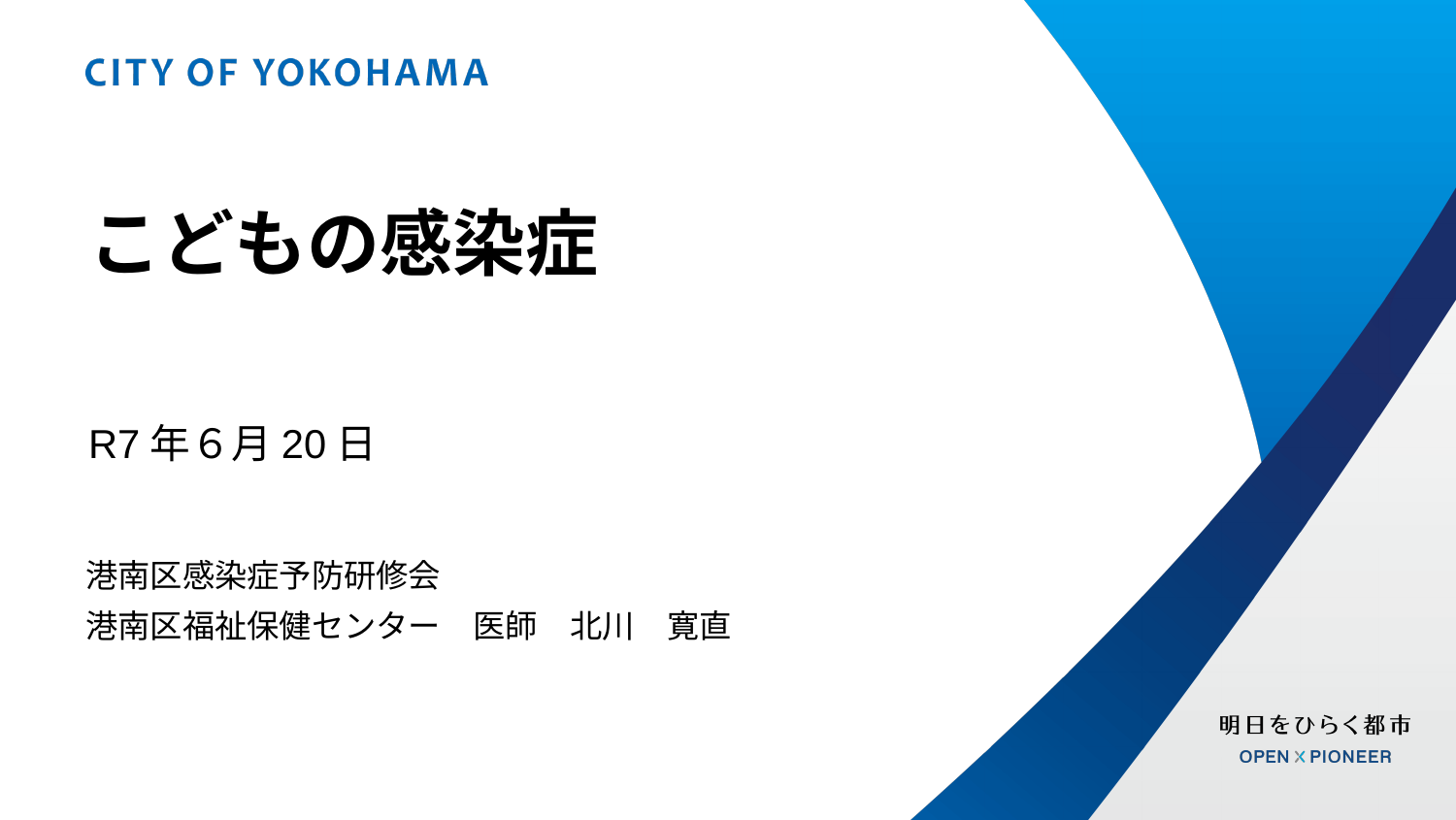

# こどもの感染症
R7年６月20日
港南区感染症予防研修会
港南区福祉保健センター　医師　北川　寛直